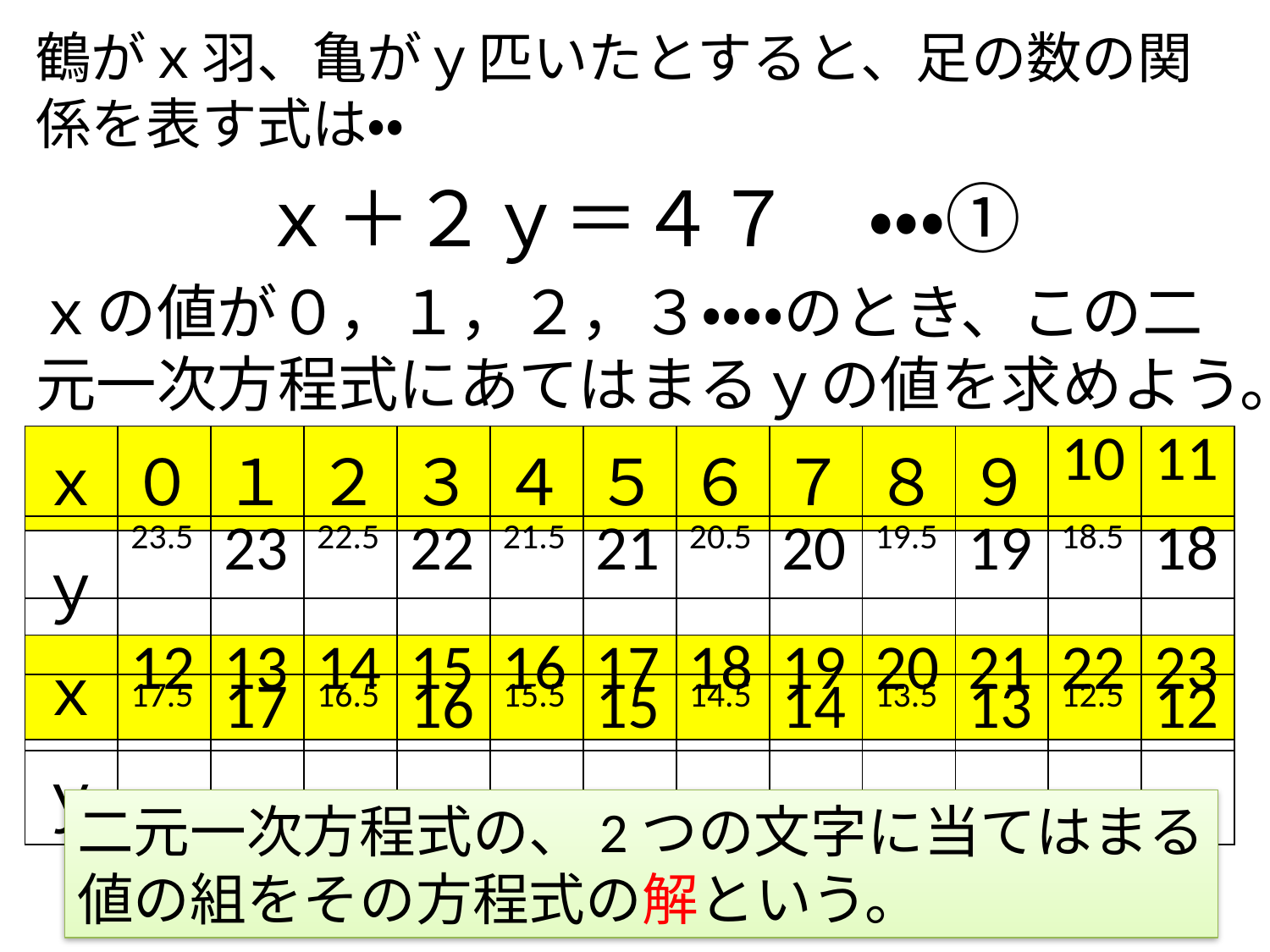

鶴がｘ羽、亀がｙ匹いたとすると、足の数の関係を表す式は・・
ｘ＋２ｙ＝４７　・・・①
ｘの値が０，１，２，３・・・・のとき、この二元一次方程式にあてはまるｙの値を求めよう。
| ｘ | ０ | １ | ２ | ３ | ４ | ５ | ６ | ７ | ８ | ９ | 10 | 11 |
| --- | --- | --- | --- | --- | --- | --- | --- | --- | --- | --- | --- | --- |
| ｙ |  |  |  |  |  |  |  |  |  |  |  |  |
| ｘ | 12 | 13 | 14 | 15 | 16 | 17 | 18 | 19 | 20 | 21 | 22 | 23 |
| ｙ |  |  |  |  |  |  |  |  |  |  |  |  |
|  | 23.5 | 23 | 22.5 | 22 | 21.5 | 21 | 20.5 | 20 | 19.5 | 19 | 18.5 | 18 |
| --- | --- | --- | --- | --- | --- | --- | --- | --- | --- | --- | --- | --- |
|  |  |  |  |  |  |  |  |  |  |  |  |  |
|  | 17.5 | 17 | 16.5 | 16 | 15.5 | 15 | 14.5 | 14 | 13.5 | 13 | 12.5 | 12 |
二元一次方程式の、2つの文字に当てはまる
値の組をその方程式の解という。